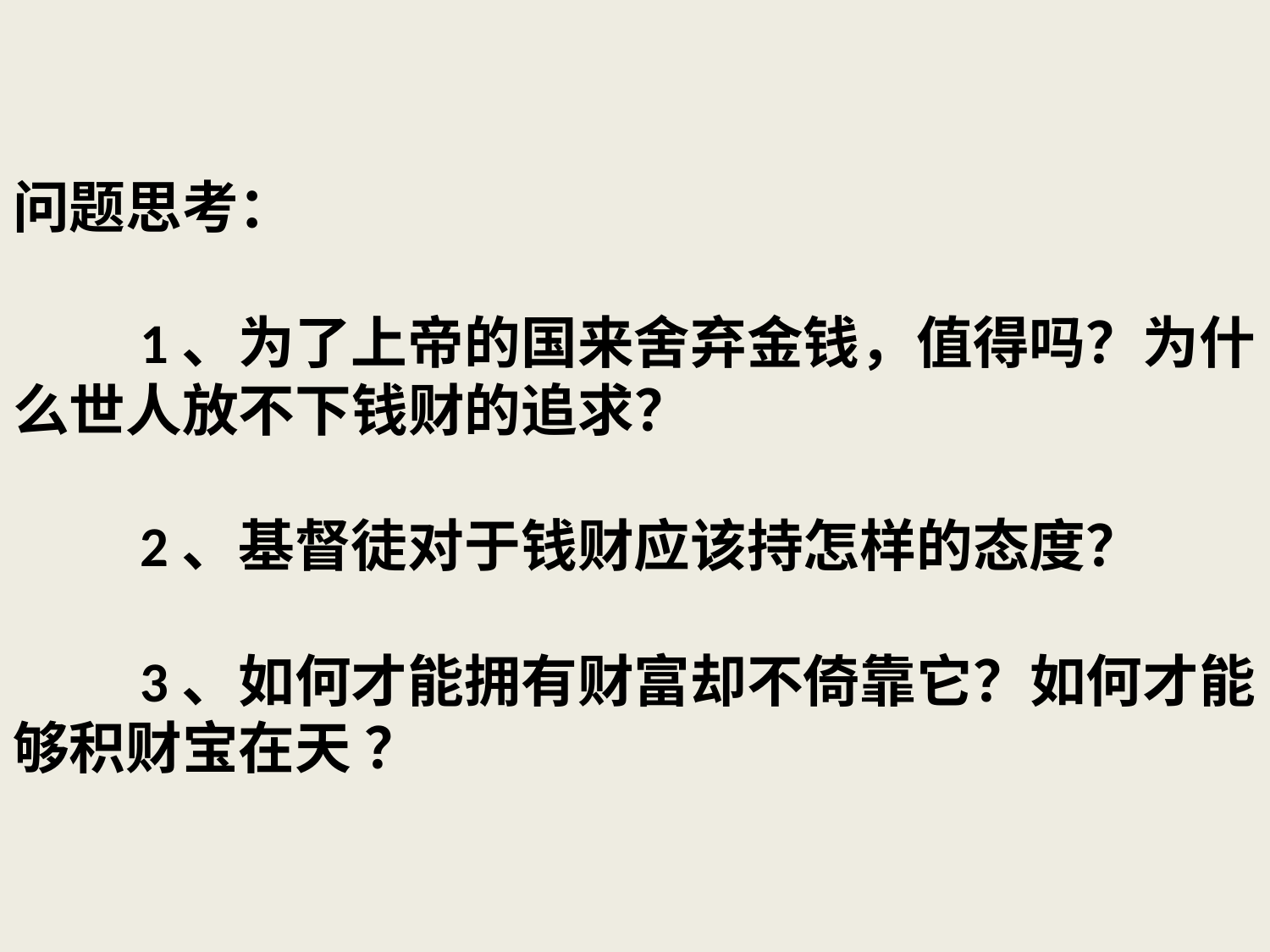

# 问题思考： 1、为了上帝的国来舍弃金钱，值得吗？为什么世人放不下钱财的追求？ 2、基督徒对于钱财应该持怎样的态度？ 3、如何才能拥有财富却不倚靠它？如何才能够积财宝在天 ？